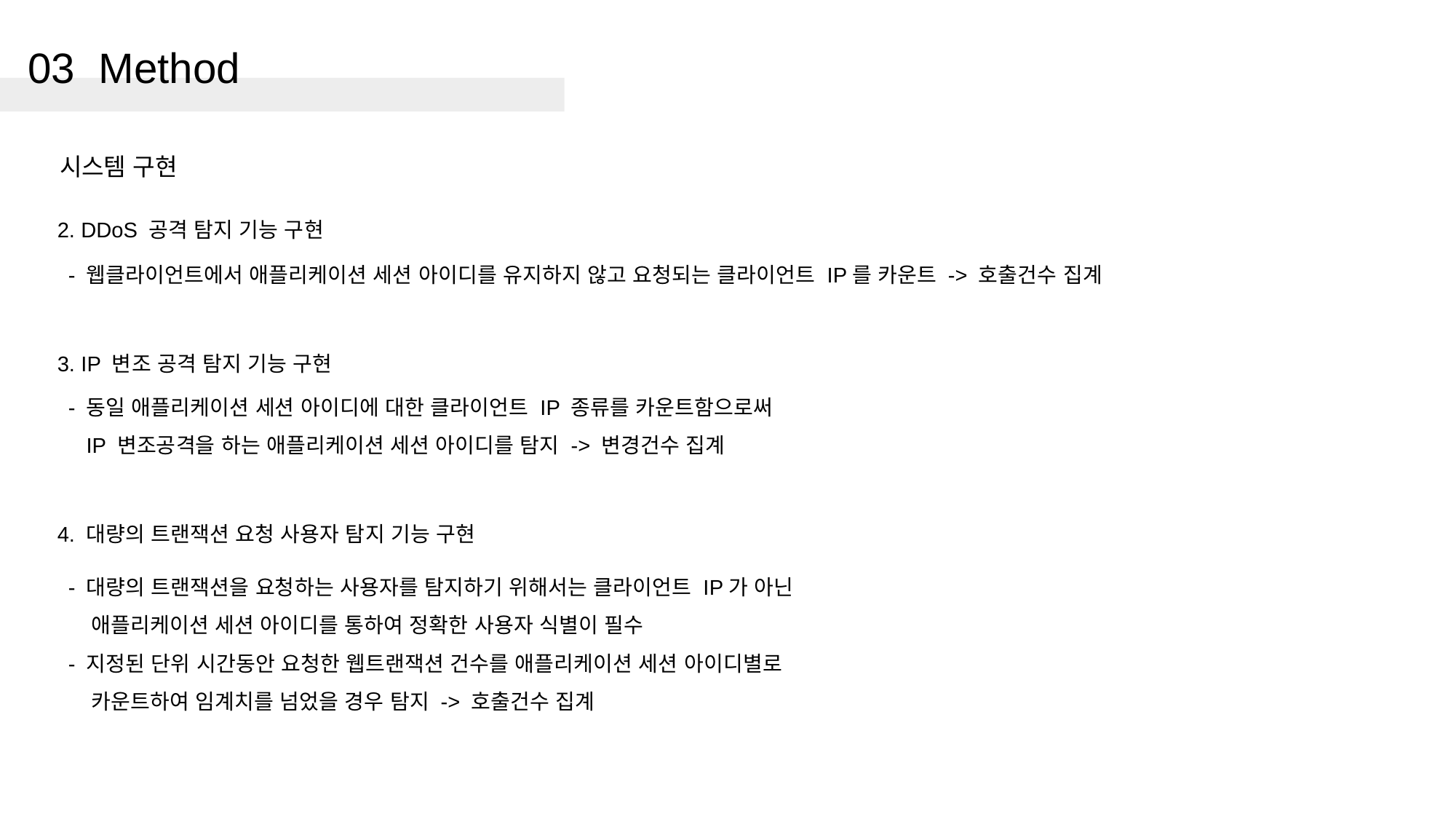

# 03  Method

시스템 구현
2. DDoS 공격 탐지 기능 구현
- 웹클라이언트에서 애플리케이션 세션 아이디를 유지하지 않고 요청되는 클라이언트 IP를 카운트 -> 호출건수 집계
3. IP 변조 공격 탐지 기능 구현
- 동일 애플리케이션 세션 아이디에 대한 클라이언트 IP 종류를 카운트함으로써
   IP 변조공격을 하는 애플리케이션 세션 아이디를 탐지 -> 변경건수 집계
4. 대량의 트랜잭션 요청 사용자 탐지 기능 구현
- 대량의 트랜잭션을 요청하는 사용자를 탐지하기 위해서는 클라이언트 IP가 아닌
   애플리케이션 세션 아이디를 통하여 정확한 사용자 식별이 필수
- 지정된 단위 시간동안 요청한 웹트랜잭션 건수를 애플리케이션 세션 아이디별로
   카운트하여 임계치를 넘었을 경우 탐지 -> 호출건수 집계